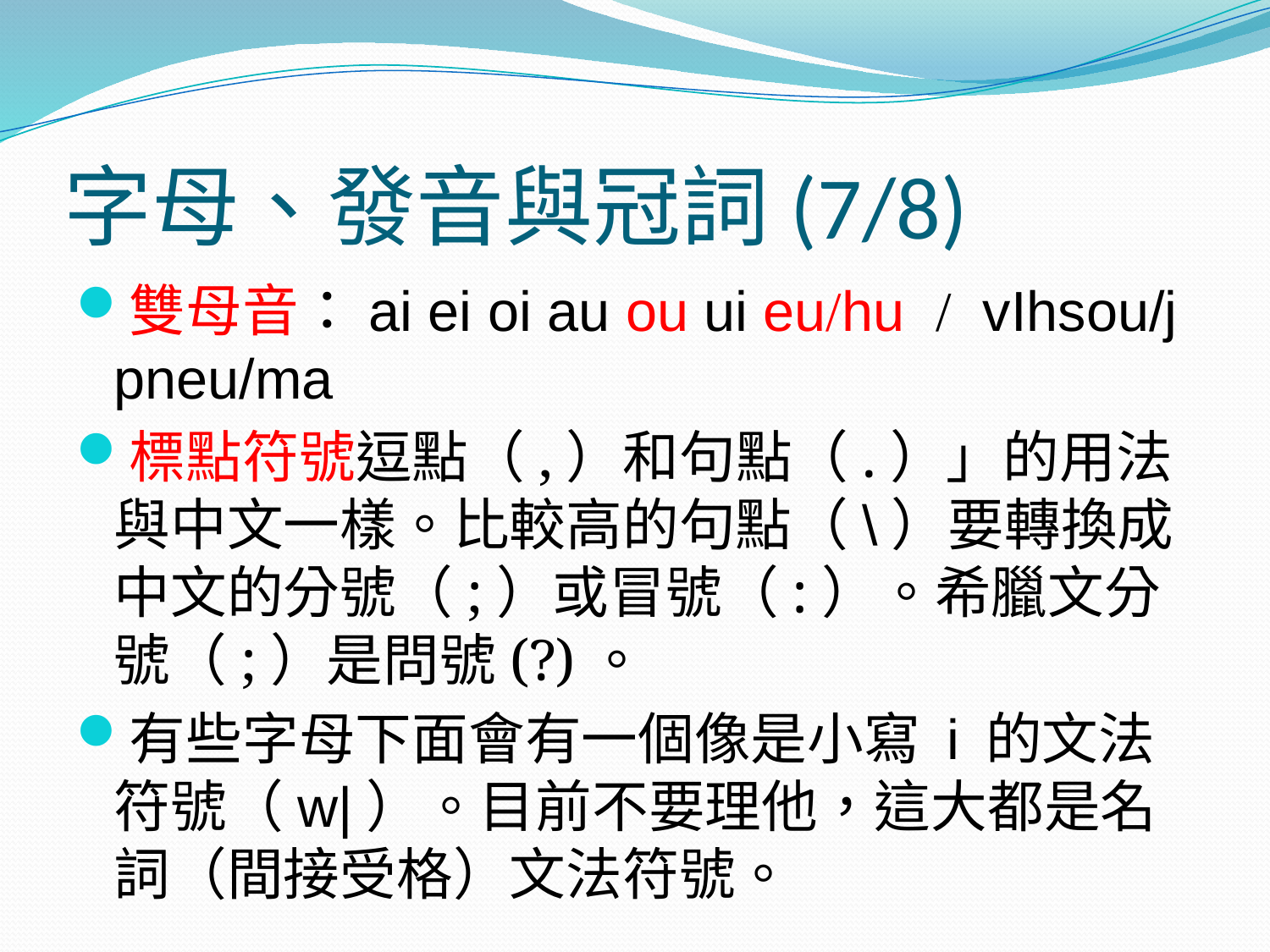

# 字母、發音與冠詞(7/8)
雙母音：ai ei oi au ou ui eu/hu  /  vIhsou/j  pneu/ma
標點符號逗點（,）和句點（.）」的用法與中文一樣。比較高的句點（\）要轉換成中文的分號（;）或冒號（:）。希臘文分號（;）是問號(?)。
有些字母下面會有一個像是小寫 i 的文法符號（w|）。目前不要理他，這大都是名詞（間接受格）文法符號。